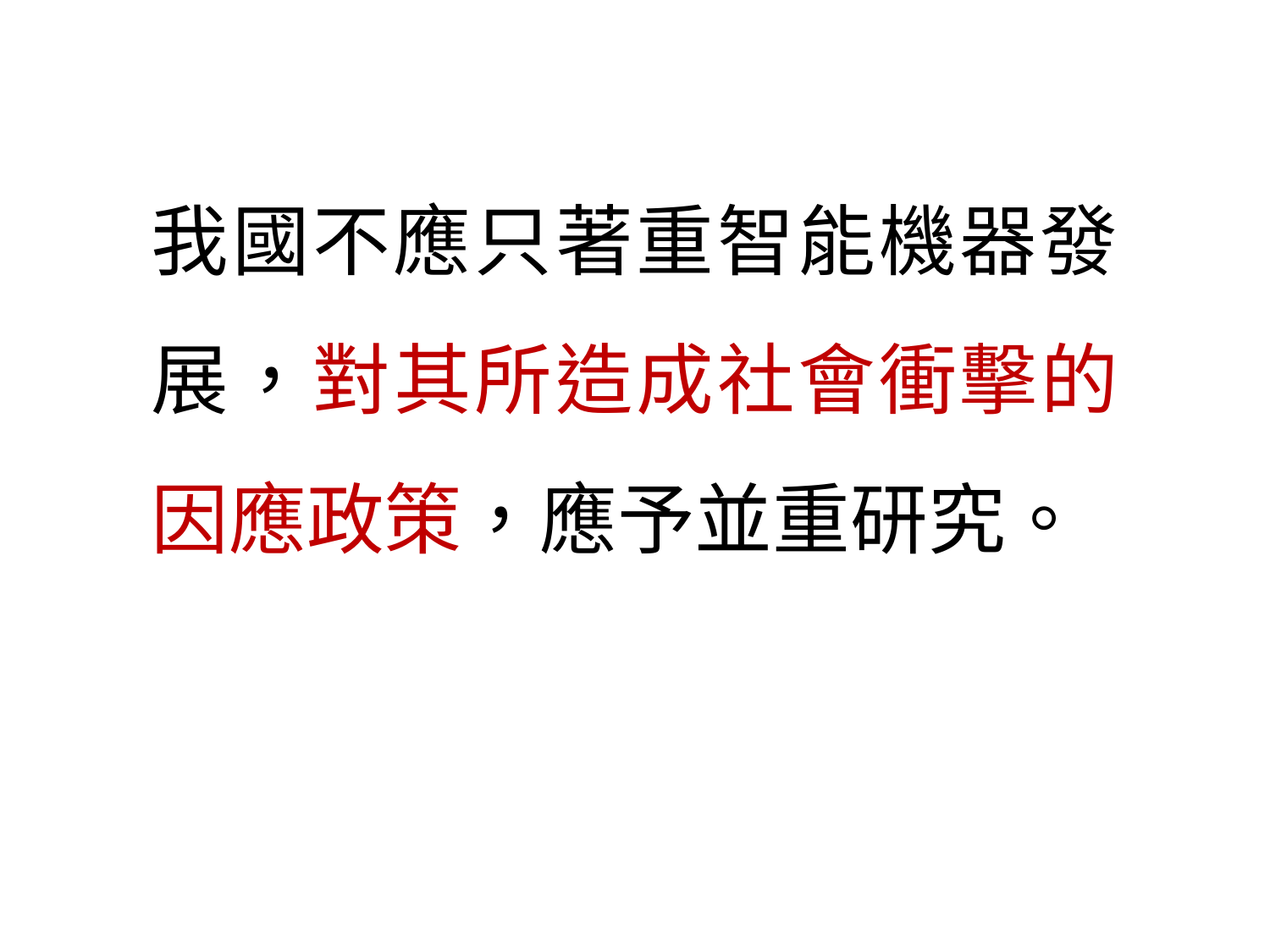

我國不應只著重智能機器發展，對其所造成社會衝擊的因應政策，應予並重研究。